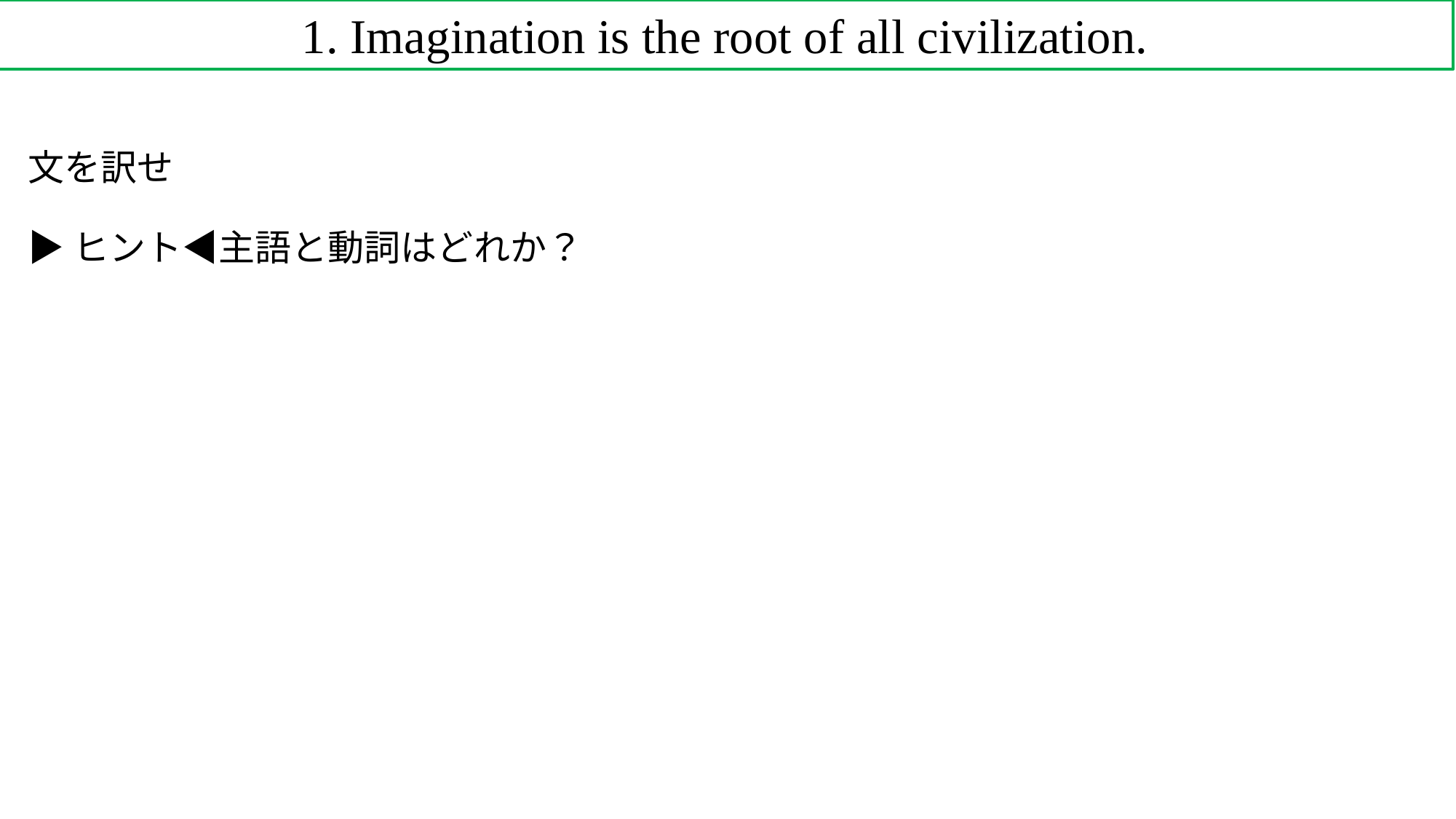

1. Imagination is the root of all civilization.
文を訳せ
▶ヒント◀主語と動詞はどれか？